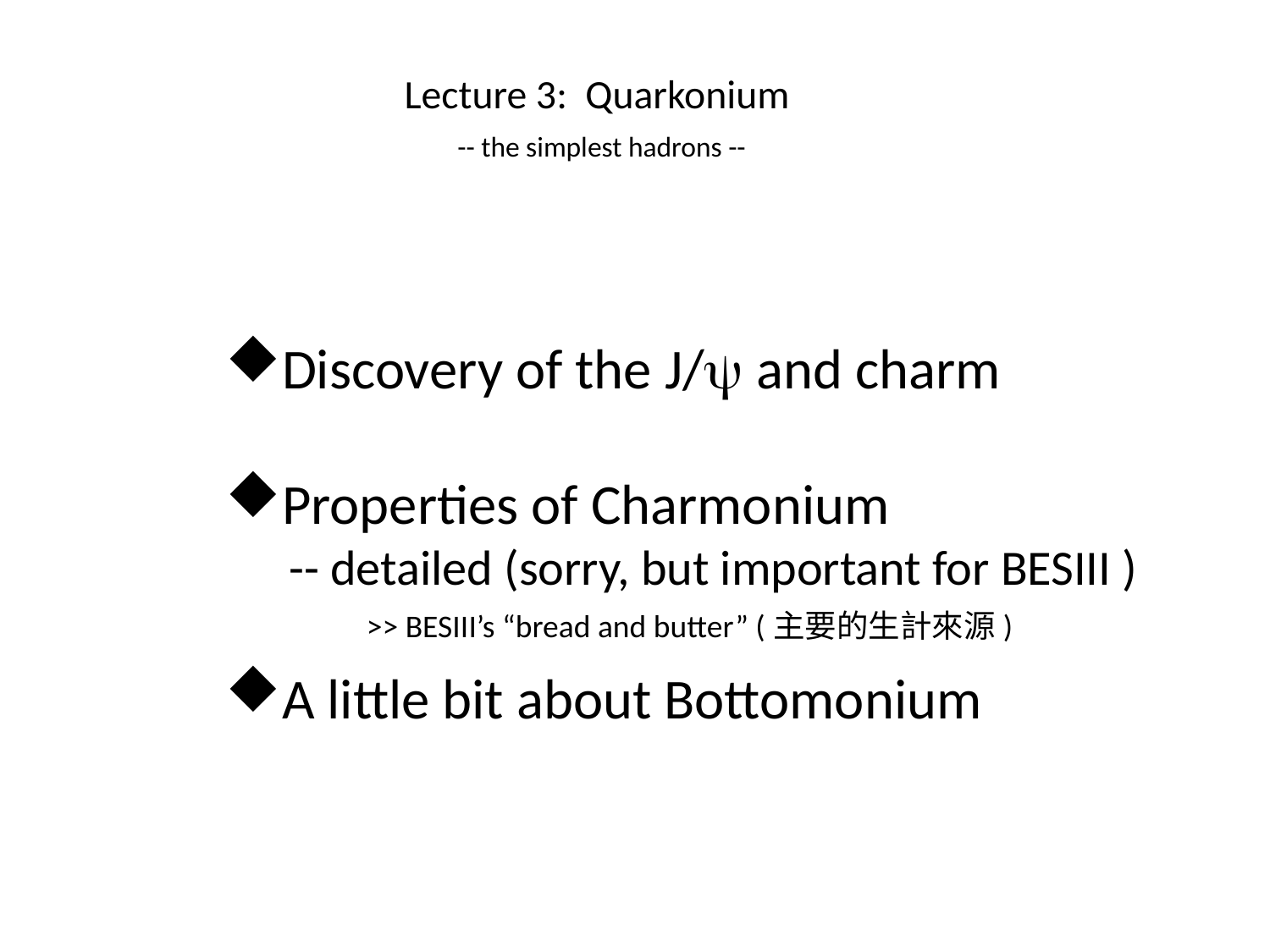

# Lecture 3:  Quarkonium -- the simplest hadrons --

Discovery of the J/ψ and charm

Properties of Charmonium
-- detailed (sorry, but important for BESIII )

A little bit about Bottomonium
>> BESIII’s “bread and butter” (主要的生計來源)